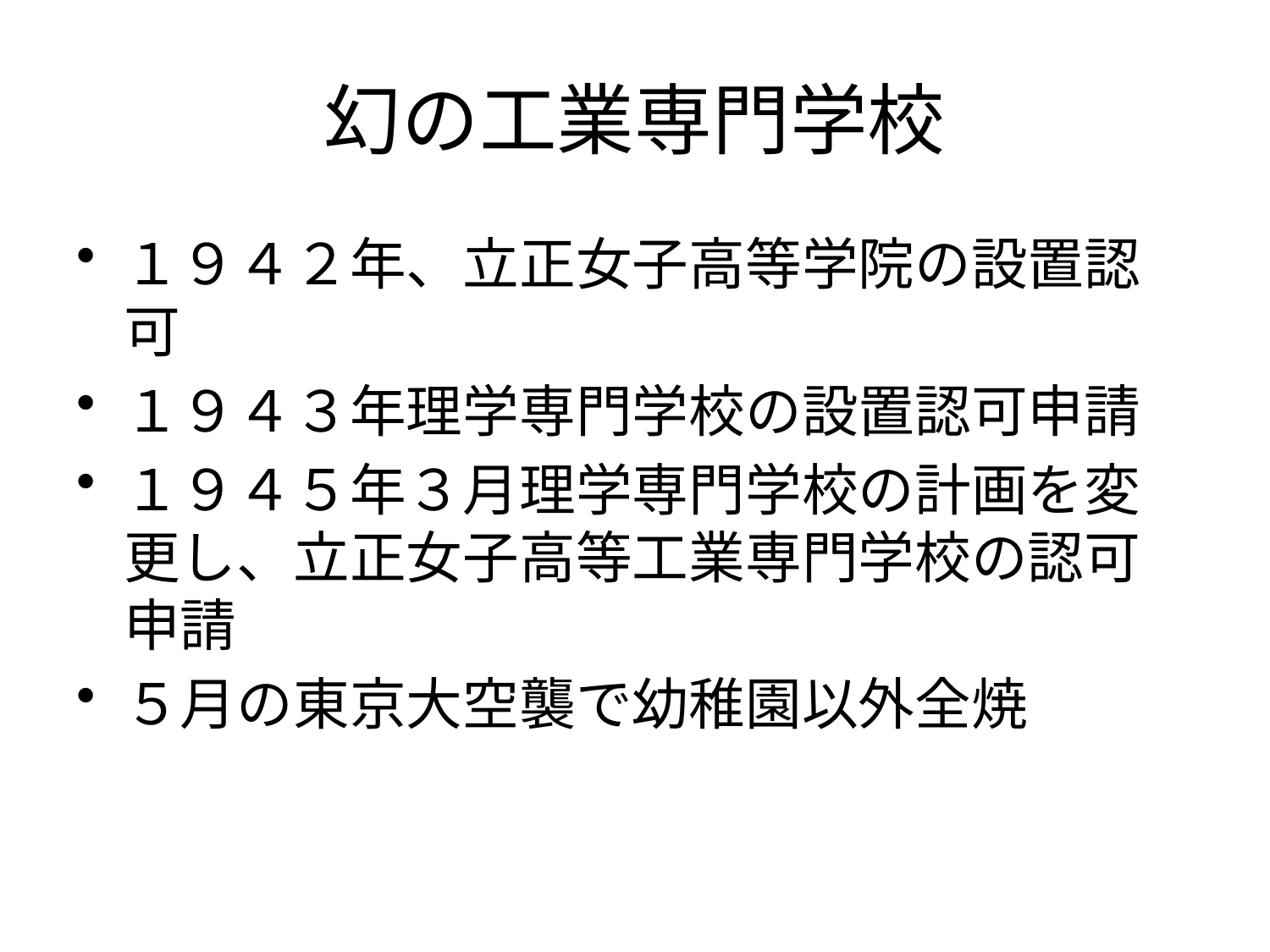

# 幻の工業専門学校
１９４２年、立正女子高等学院の設置認可
１９４３年理学専門学校の設置認可申請
１９４５年３月理学専門学校の計画を変更し、立正女子高等工業専門学校の認可申請
５月の東京大空襲で幼稚園以外全焼